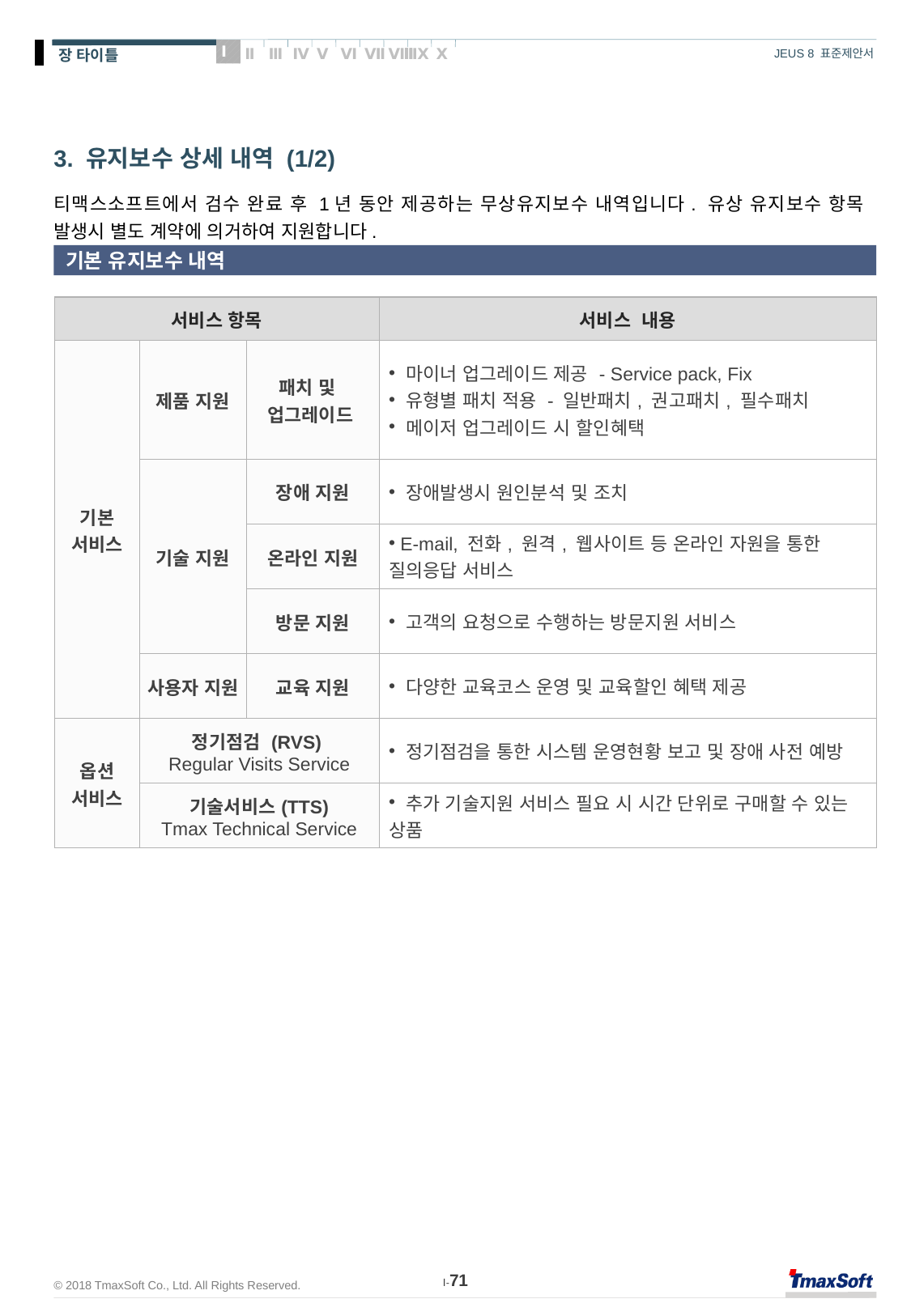

# 3. 유지보수 상세 내역 (1/2)
티맥스소프트에서 검수 완료 후 1년 동안 제공하는 무상유지보수 내역입니다. 유상 유지보수 항목 발생시 별도 계약에 의거하여 지원합니다.
기본 유지보수 내역
| 서비스 항목 |  |  | 서비스 내용 |
| --- | --- | --- | --- |
| 기본 서비스 | 제품 지원 | 패치 및 업그레이드 | 마이너 업그레이드 제공 - Service pack, Fix 유형별 패치 적용 - 일반패치, 권고패치, 필수패치 메이저 업그레이드 시 할인혜택 |
|  | 기술 지원 | 장애 지원 | 장애발생시 원인분석 및 조치 |
|  |  | 온라인 지원 | E-mail, 전화, 원격, 웹사이트 등 온라인 자원을 통한 질의응답 서비스 |
|  |  | 방문 지원 | 고객의 요청으로 수행하는 방문지원 서비스 |
|  | 사용자 지원 | 교육 지원 | 다양한 교육코스 운영 및 교육할인 혜택 제공 |
| 옵션 서비스 | 정기점검 (RVS) Regular Visits Service |  | 정기점검을 통한 시스템 운영현황 보고 및 장애 사전 예방 |
|  | 기술서비스(TTS) Tmax Technical Service |  | 추가 기술지원 서비스 필요 시 시간 단위로 구매할 수 있는 상품 |